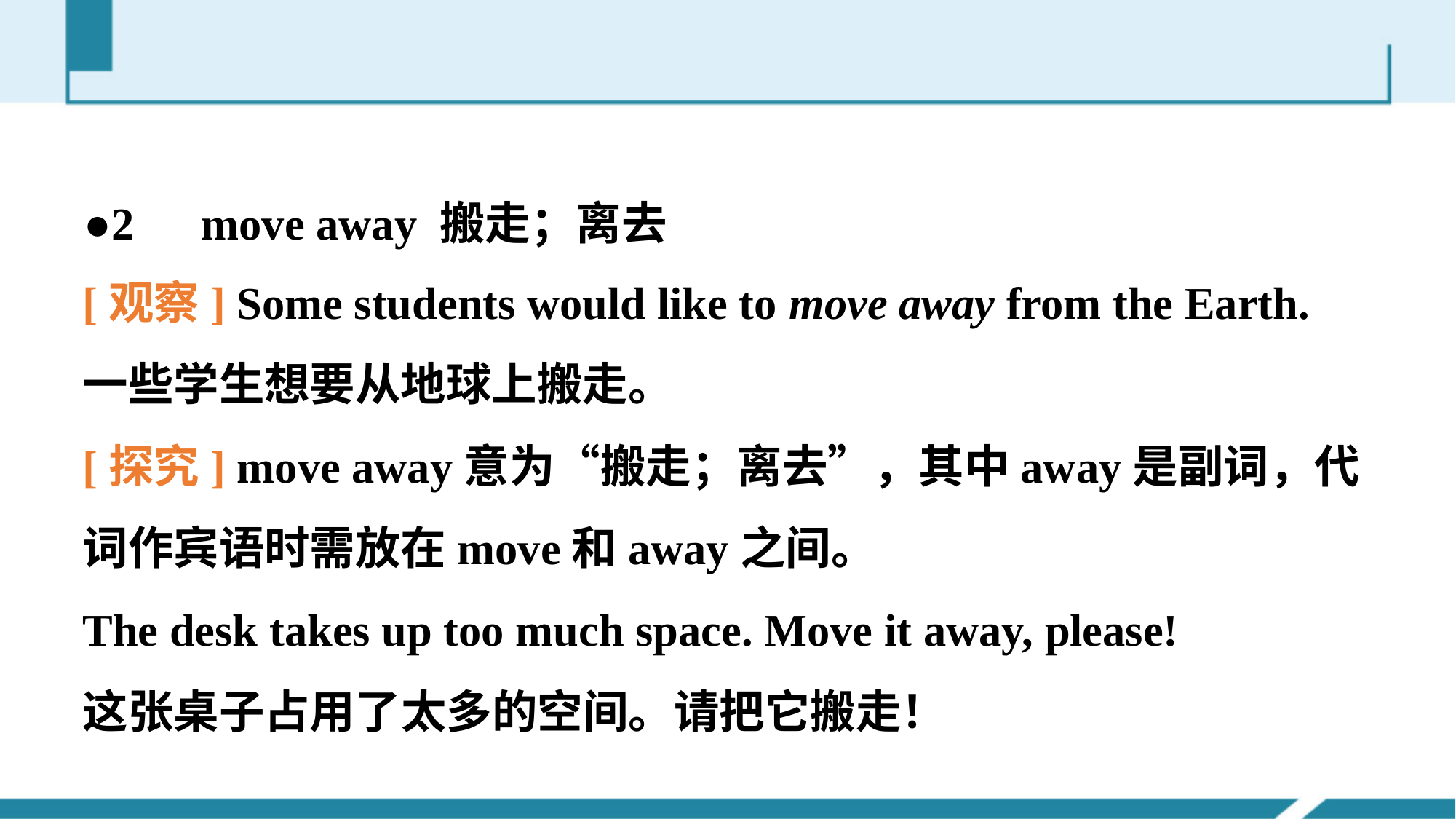

●2　move away 搬走；离去
[观察] Some students would like to move away from the Earth.
一些学生想要从地球上搬走。
[探究] move away意为“搬走；离去”，其中away是副词，代词作宾语时需放在move和away之间。
The desk takes up too much space. Move it away, please!
这张桌子占用了太多的空间。请把它搬走！